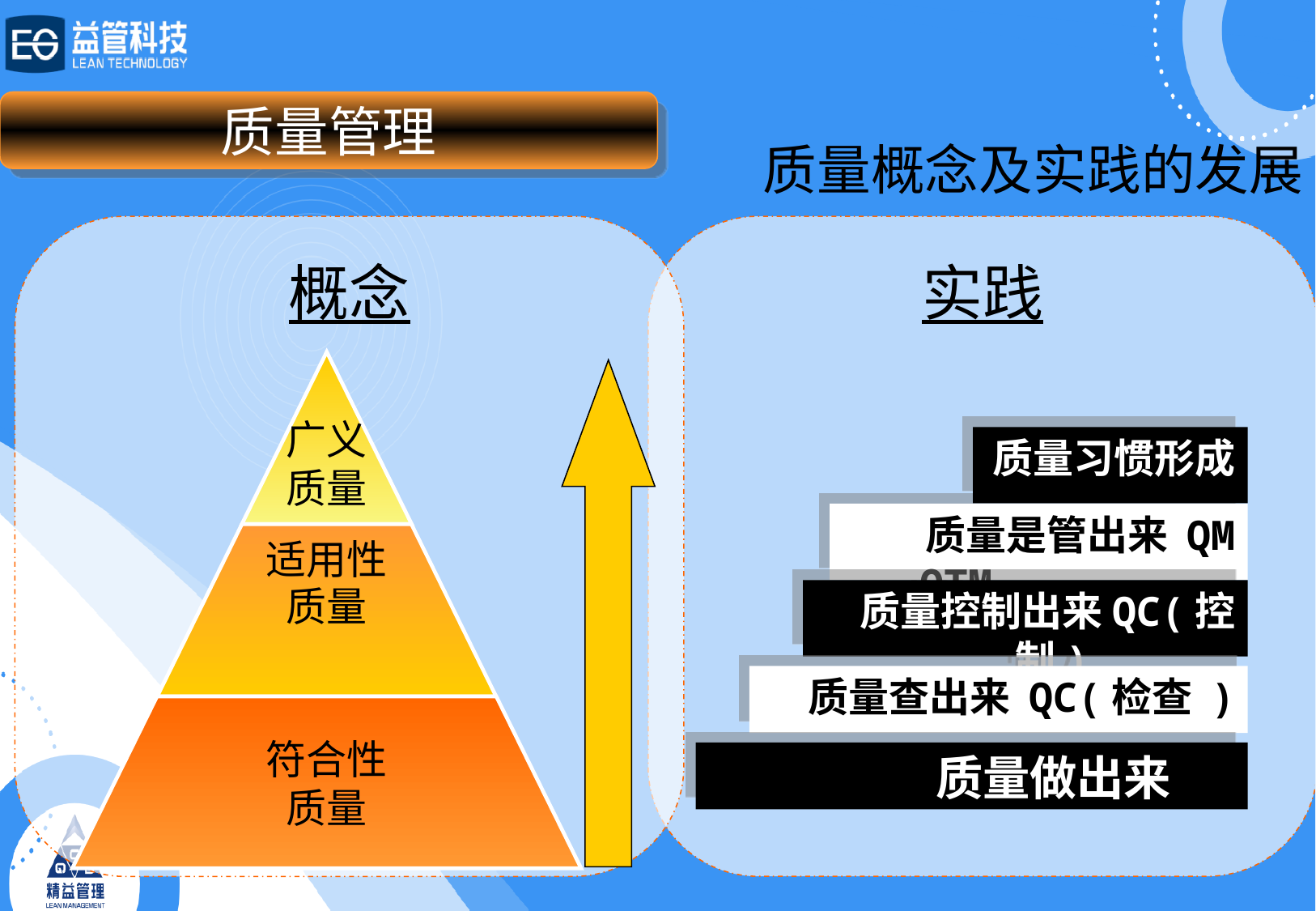

质量管理
# 质量概念及实践的发展
概念

广义
质量
适用性
质量

符合性
质量

实践
质量习惯形成
质量是管出来 QM QTM
质量控制出来QC(控制)
质量查出来 QC(检查 )
质量做出来